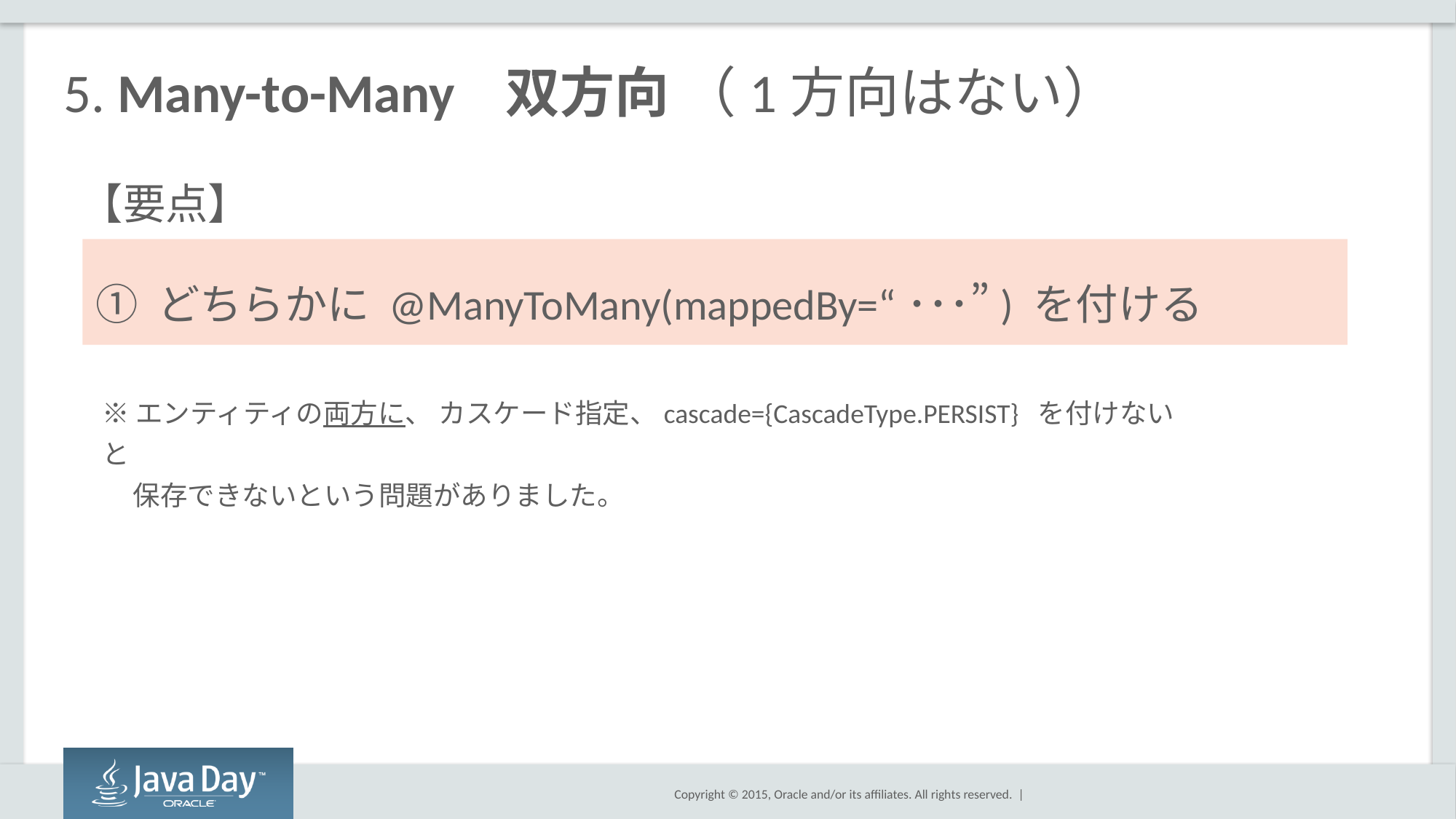

# 5. Many-to-Many   双方向 （1方向はない）
【要点】
① どちらかに @ManyToMany(mappedBy=“･･･”) を付ける
※エンティティの両方に、 カスケード指定、cascade={CascadeType.PERSIST}  を付けないと
    保存できないという問題がありました。